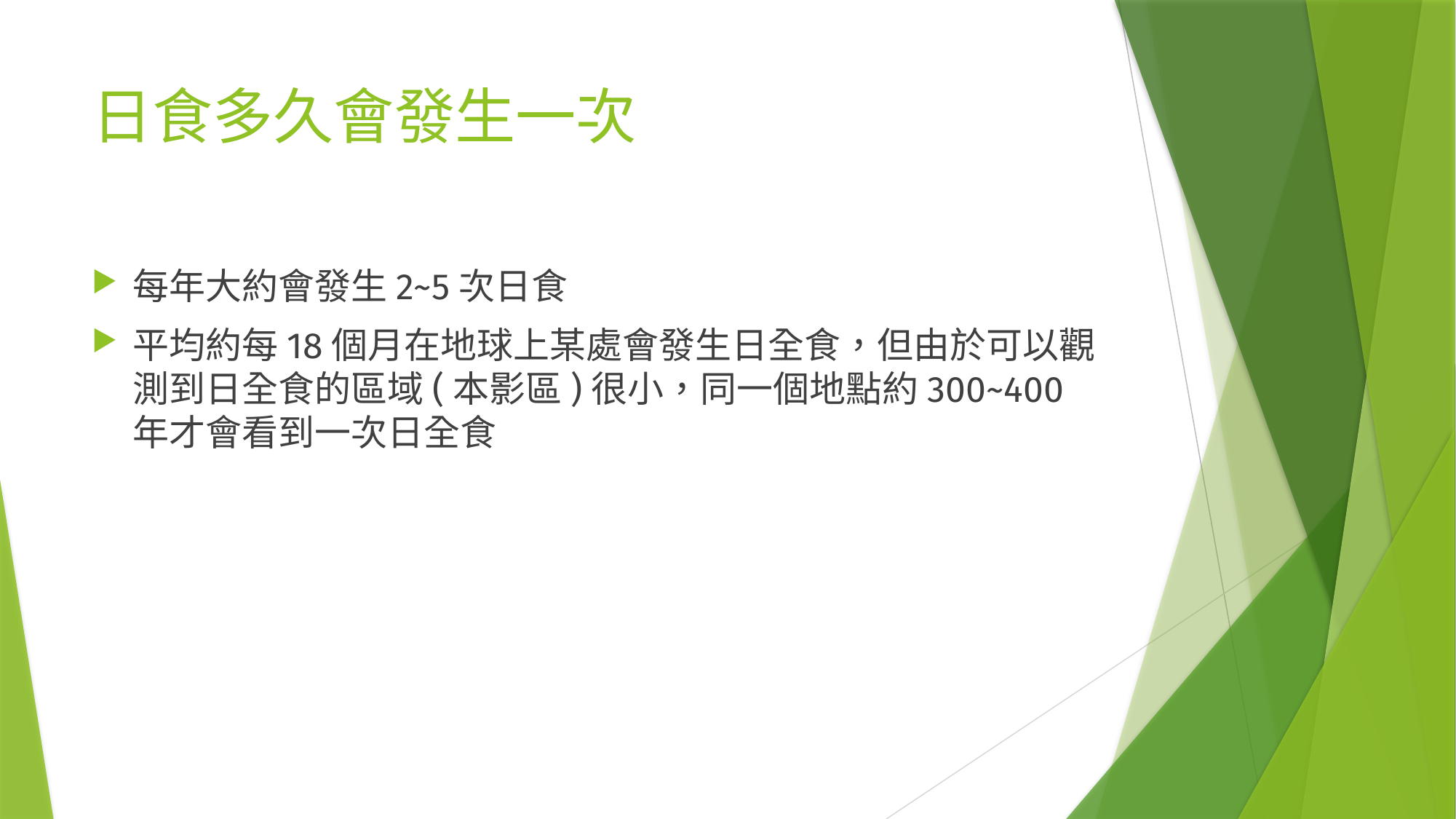

# 日食多久會發生一次
每年大約會發生2~5次日食
平均約每18個月在地球上某處會發生日全食，但由於可以觀測到日全食的區域(本影區)很小，同一個地點約300~400年才會看到一次日全食